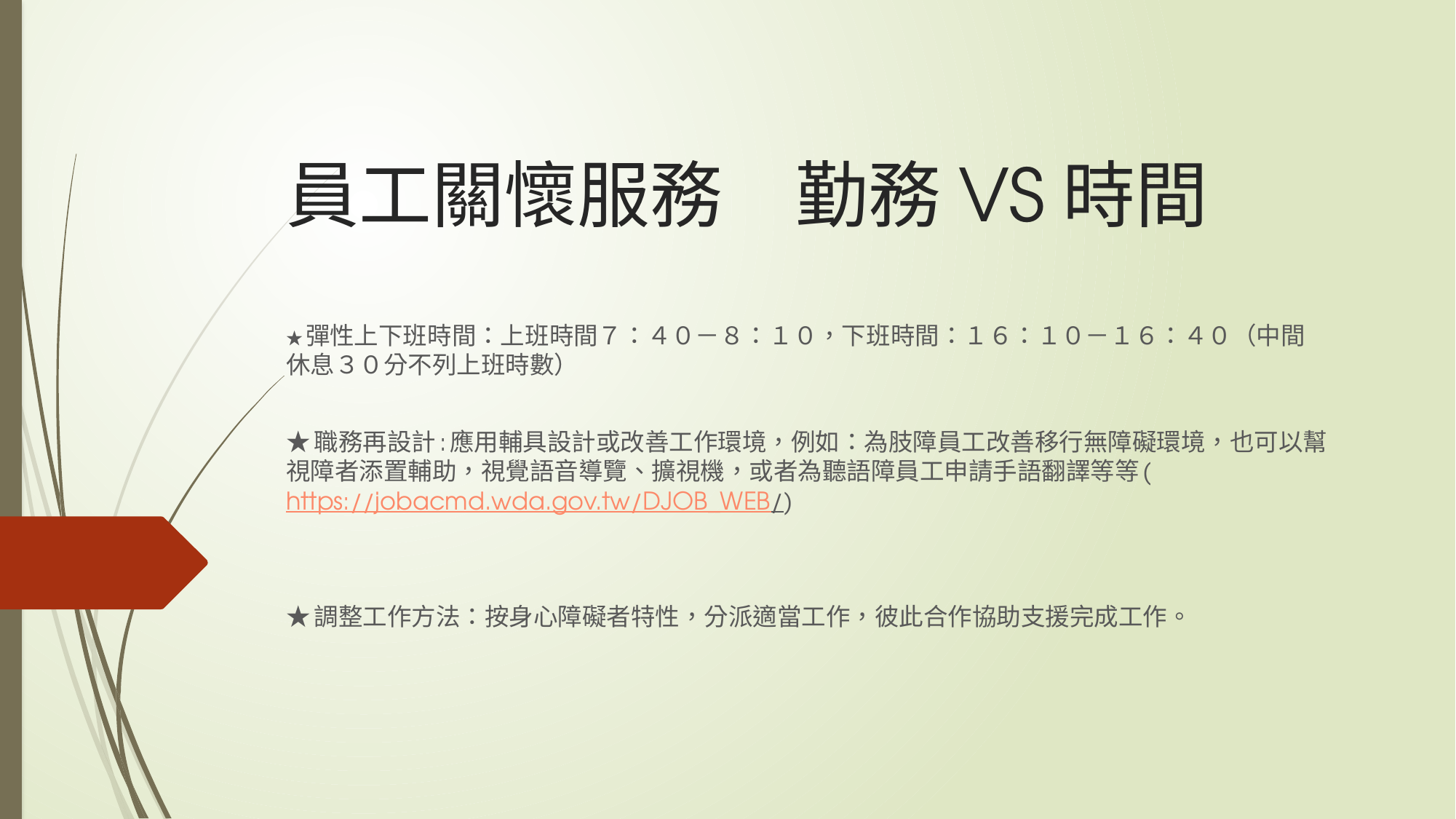

# 員工關懷服務　勤務VS時間
★彈性上下班時間：上班時間７：４０－８：１０，下班時間：１６：１０－１６：４０（中間休息３０分不列上班時數）

★職務再設計:應⽤輔具設計或改善⼯作環境，例如：為肢障員工改善移行無障礙環境，也可以幫視障者添置輔助，視覺語音導覽、擴視機，或者為聽語障員工申請手語翻譯等等(https://jobacmd.wda.gov.tw/DJOB_WEB/)

★調整工作方法：按身心障礙者特性，分派適當工作，彼此合作協助支援完成工作。